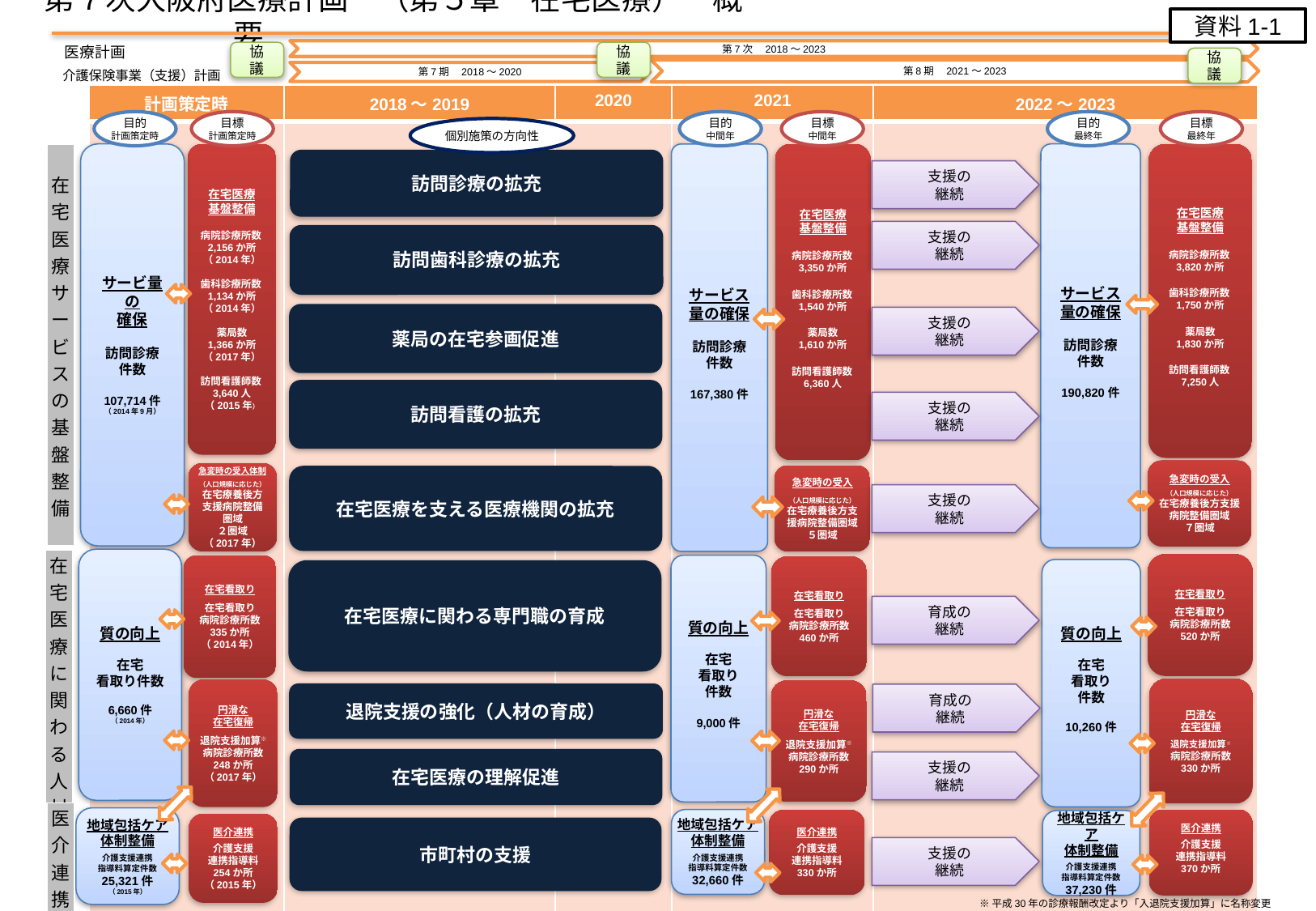

# 第7次大阪府医療計画　（第５章　在宅医療）　概要
資料1-1
医療計画
第7次　2018～2023
協議
協議
協議
第8期　2021～2023
介護保険事業（支援）計画
第7期　2018～2020
| 計画策定時 | 2018～2019 | 2020 | 2021 | 2022～2023 |
| --- | --- | --- | --- | --- |
|  |  |  |  |  |
目的
計画策定時
目標
計画策定時
目的
中間年
目標
中間年
目的
最終年
目標
最終年
個別施策の方向性
サービ量の
確保

訪問診療
件数

107,714件
（2014年9月）
在宅医療
基盤整備

病院診療所数2,156か所
（2014年）

歯科診療所数1,134か所
（2014年）

薬局数
1,366か所
（2017年）

訪問看護師数3,640人
（2015年）
サービス量の確保

訪問診療
件数

167,380件

在宅医療
基盤整備

病院診療所数3,350か所

歯科診療所数1,540か所

薬局数
1,610か所

訪問看護師数6,360人

サービス量の確保

訪問診療
件数

190,820件

在宅医療
基盤整備

病院診療所数3,820か所

歯科診療所数1,750か所

薬局数
1,830か所

訪問看護師数7,250人

| 在宅医療サービスの基盤整備 |
| --- |
訪問診療の拡充
支援の
継続
支援の
継続
訪問歯科診療の拡充

薬局の在宅参画促進
支援の
継続

訪問看護の拡充
支援の
継続
急変時の受入

（人口規模に応じた）
在宅療養後方支援病院整備圏域
７圏域
急変時の受入体制

（人口規模に応じた）
在宅療養後方支援病院整備圏域
２圏域
（2017年）
急変時の受入

（人口規模に応じた）
在宅療養後方支援病院整備圏域
５圏域
在宅医療を支える医療機関の拡充
支援の
継続

質の向上

在宅
看取り件数

6,660件
（2014年）
| 在宅医療に関わる人材育成 |
| --- |
在宅看取り

在宅看取り
病院診療所数
520か所
質の向上

在宅
看取り
件数

9,000件

在宅看取り

在宅看取り
病院診療所数
335か所
（2014年）
在宅看取り

在宅看取り
病院診療所数
460か所
質の向上

在宅
看取り
件数

10,260件

在宅医療に関わる専門職の育成
育成の
継続

円滑な
在宅復帰

退院支援加算※
病院診療所数
330か所
円滑な
在宅復帰

退院支援加算※
病院診療所数
248か所
（2017年）
円滑な
在宅復帰

退院支援加算※
病院診療所数
290か所
退院支援の強化（人材の育成）
育成の
継続

在宅医療の理解促進
支援の
継続

| 医介連携 |
| --- |
地域包括ケア
体制整備

介護支援連携
指導料算定件数
25,321件
（2015年）
医介連携

介護支援
連携指導料
370か所

地域包括ケア
体制整備

介護支援連携
指導料算定件数
32,660件
医介連携

介護支援
連携指導料
330か所
地域包括ケア
体制整備

介護支援連携
指導料算定件数
37,230件
医介連携

介護支援
連携指導料
254か所
（2015年）
市町村の支援
支援の
継続

※平成30年の診療報酬改定より「入退院支援加算」に名称変更